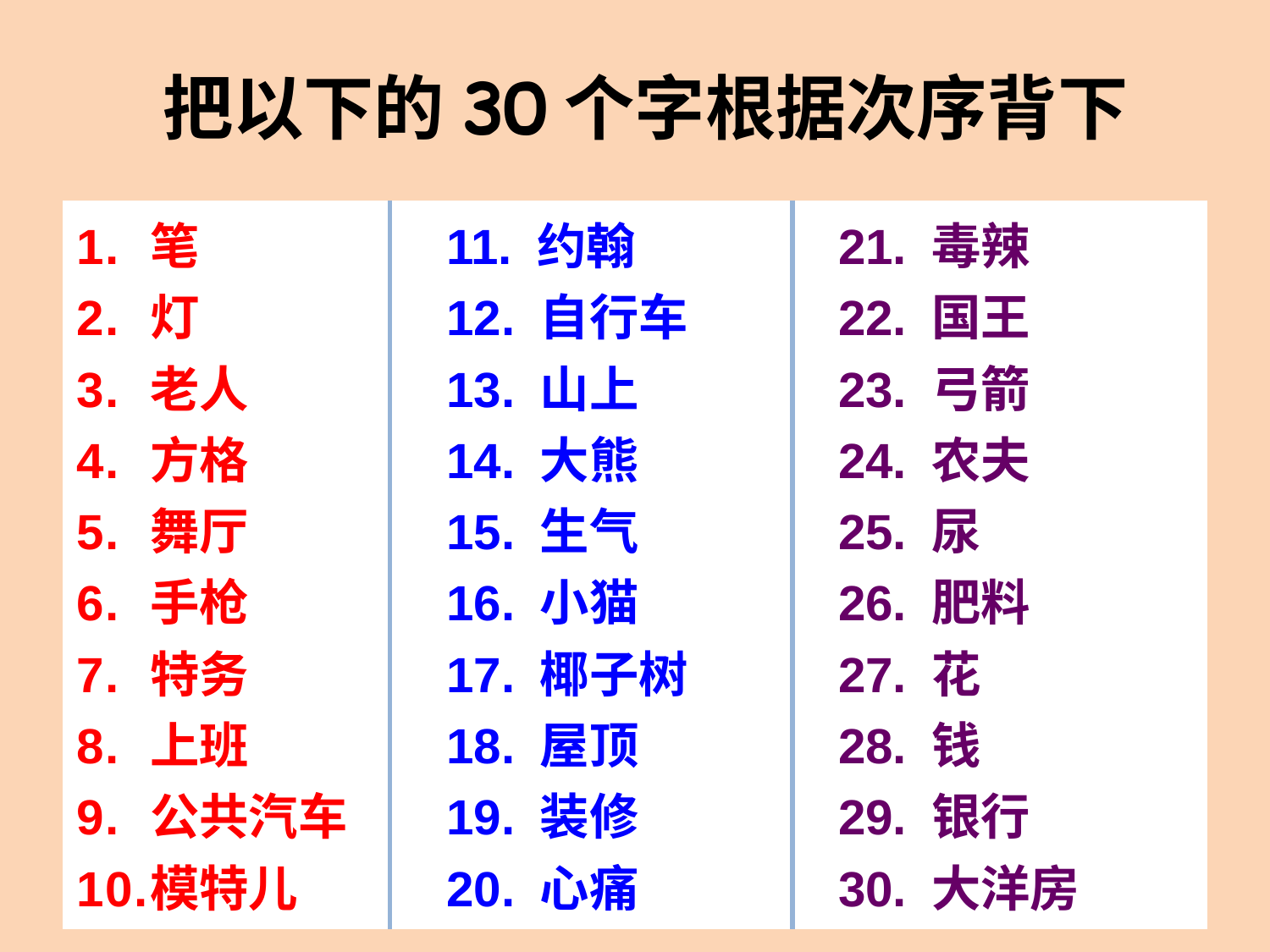

# 把以下的30个字根据次序背下
| 笔 灯 老人 方格 舞厅 手枪 特务 上班 公共汽车 模特儿 |  | 11. 约翰 12. 自行车 13. 山上 14. 大熊 15. 生气 16. 小猫 17. 椰子树 18. 屋顶 19. 装修 20. 心痛 |  | 21. 毒辣 22. 国王 23. 弓箭 24. 农夫 25. 尿 26. 肥料 27. 花 28. 钱 29. 银行 30. 大洋房 |
| --- | --- | --- | --- | --- |